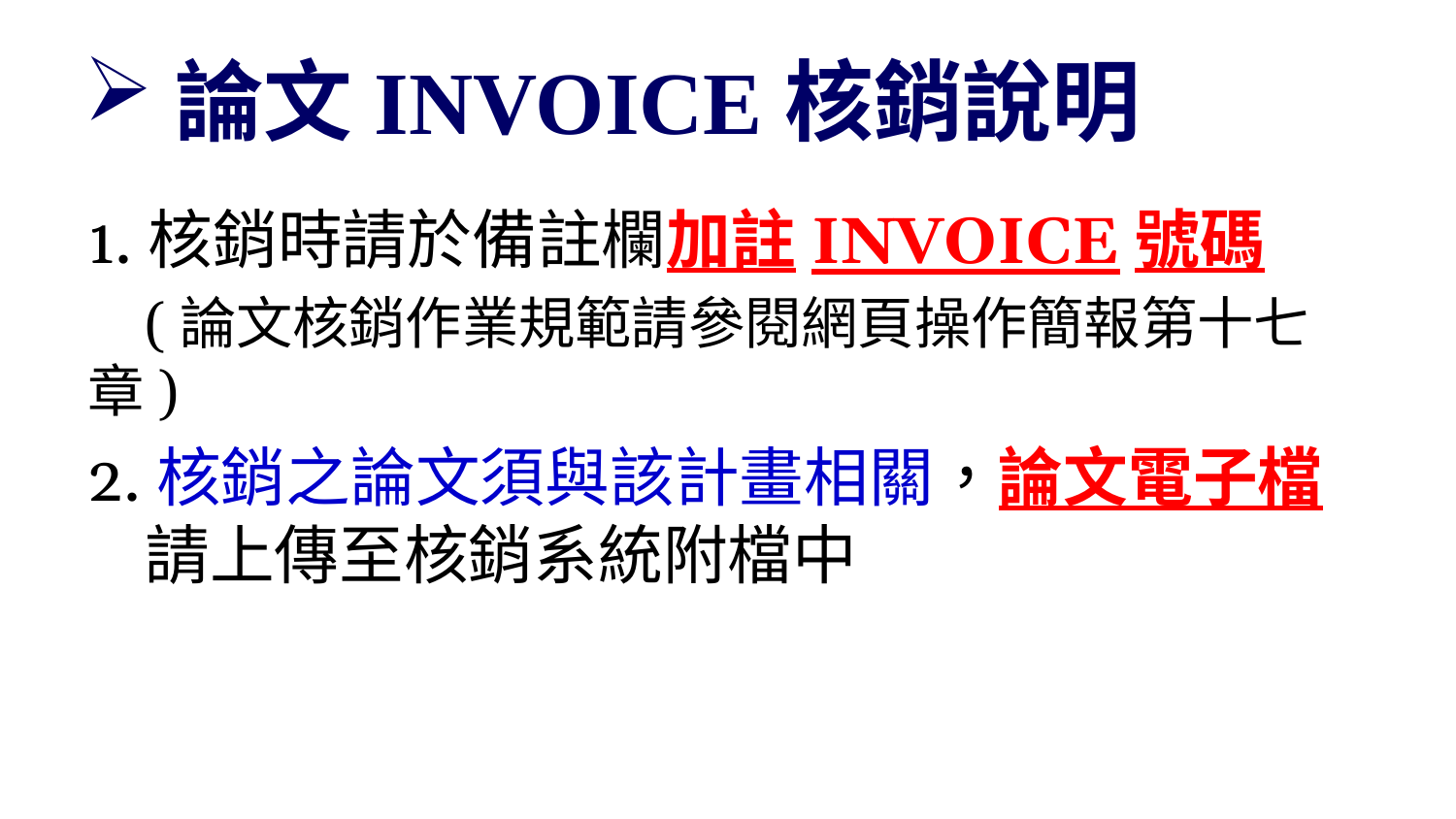

論文INVOICE核銷說明
1.核銷時請於備註欄加註INVOICE號碼
(論文核銷作業規範請參閱網頁操作簡報第十七章)
2.核銷之論文須與該計畫相關，論文電子檔請上傳至核銷系統附檔中